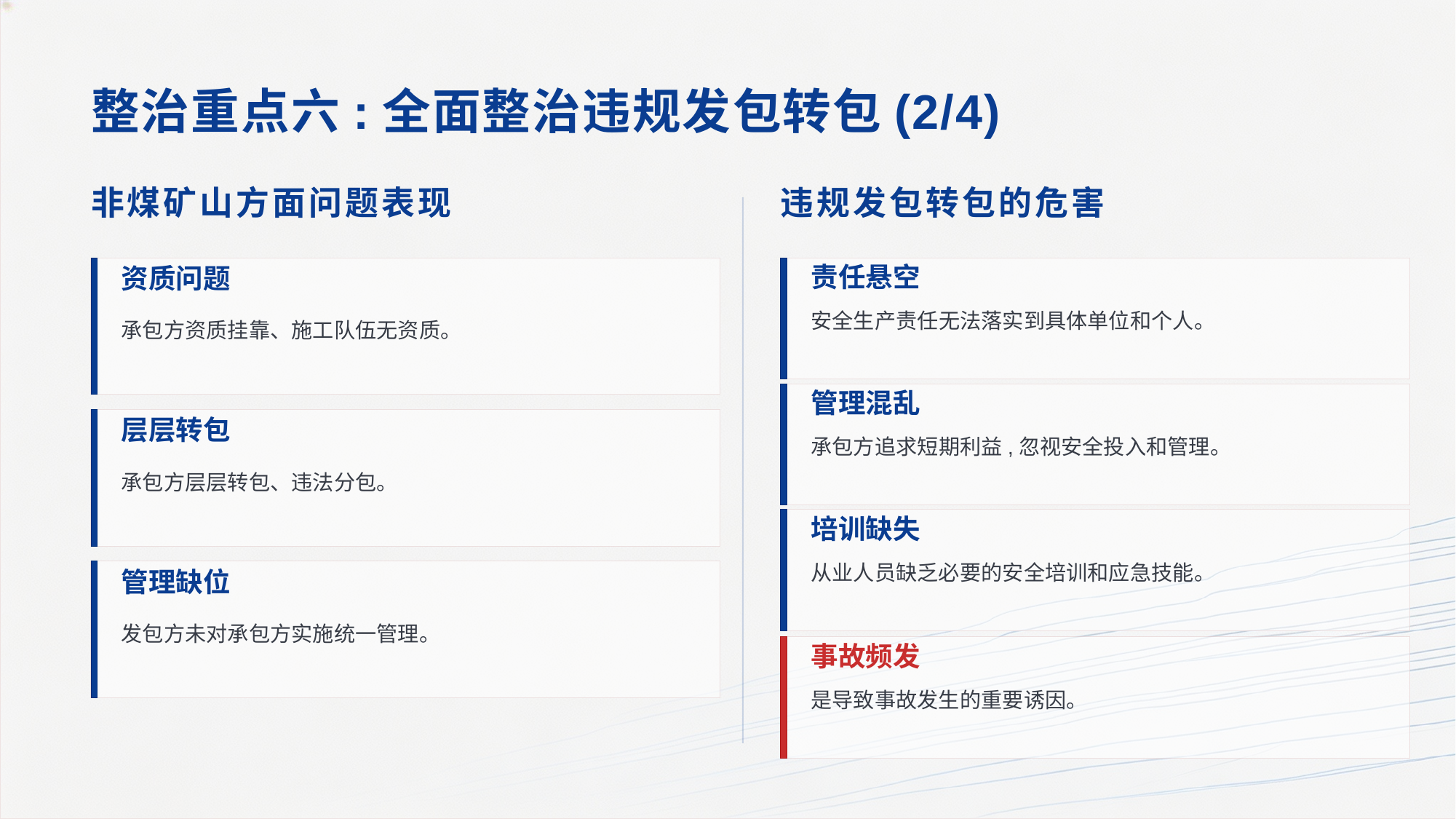

整治重点六:全面整治违规发包转包(2/4)
非煤矿山方面问题表现
违规发包转包的危害

资质问题

责任悬空
安全生产责任无法落实到具体单位和个人。
承包方资质挂靠、施工队伍无资质。

管理混乱

层层转包
承包方追求短期利益,忽视安全投入和管理。
承包方层层转包、违法分包。

培训缺失
从业人员缺乏必要的安全培训和应急技能。

管理缺位
发包方未对承包方实施统一管理。

事故频发
是导致事故发生的重要诱因。